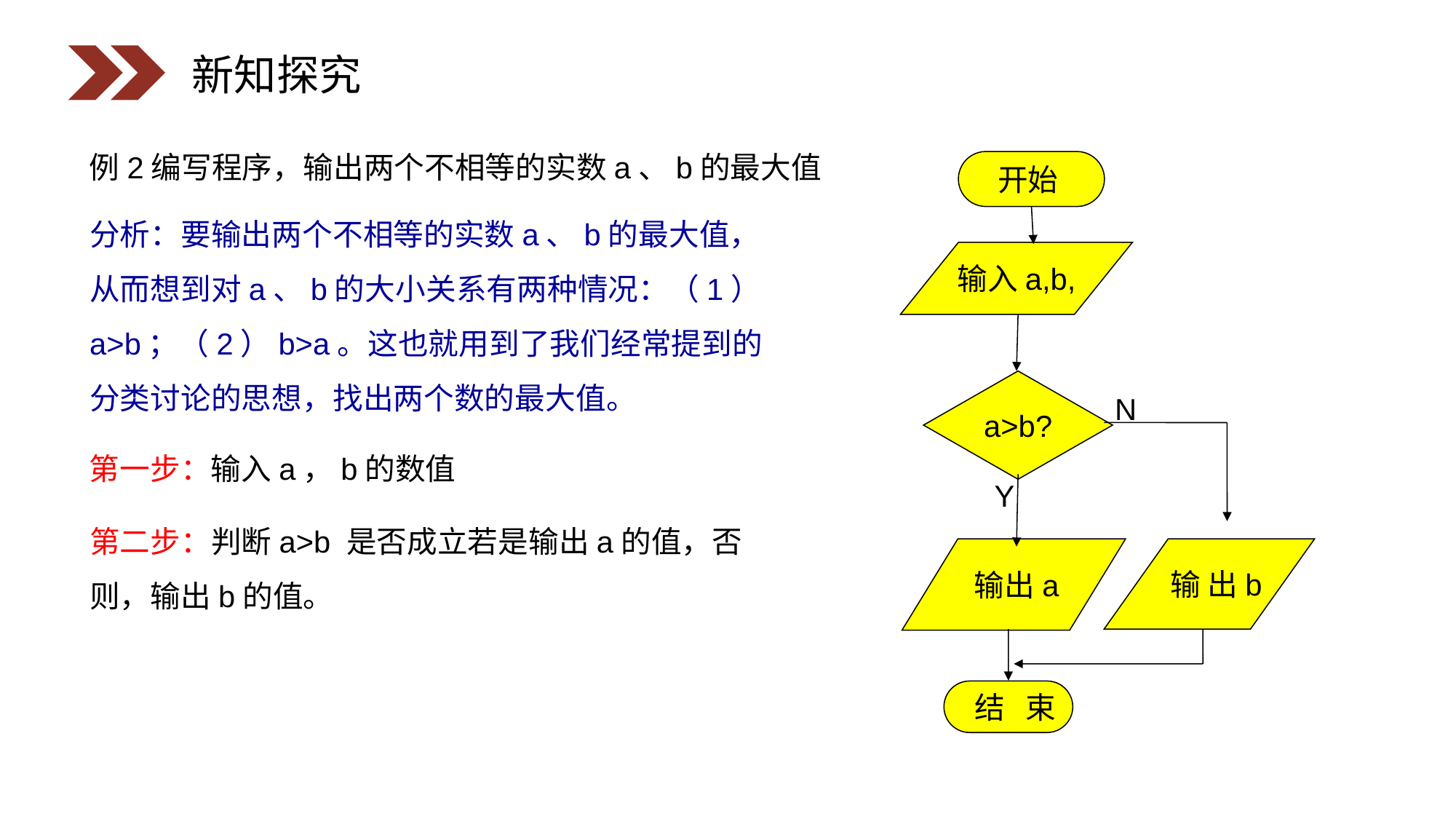

新知探究
例2编写程序，输出两个不相等的实数a、b的最大值
开始
分析：要输出两个不相等的实数a、b的最大值，
从而想到对a、b的大小关系有两种情况：（1）
a>b；（2）b>a。这也就用到了我们经常提到的
分类讨论的思想，找出两个数的最大值。

输入a,b,

a>b?
N

第一步：输入a，b的数值
Y

第二步：判断a>b 是否成立若是输出a的值，否则，输出b的值。
 输 出b
 输出a

 结   束